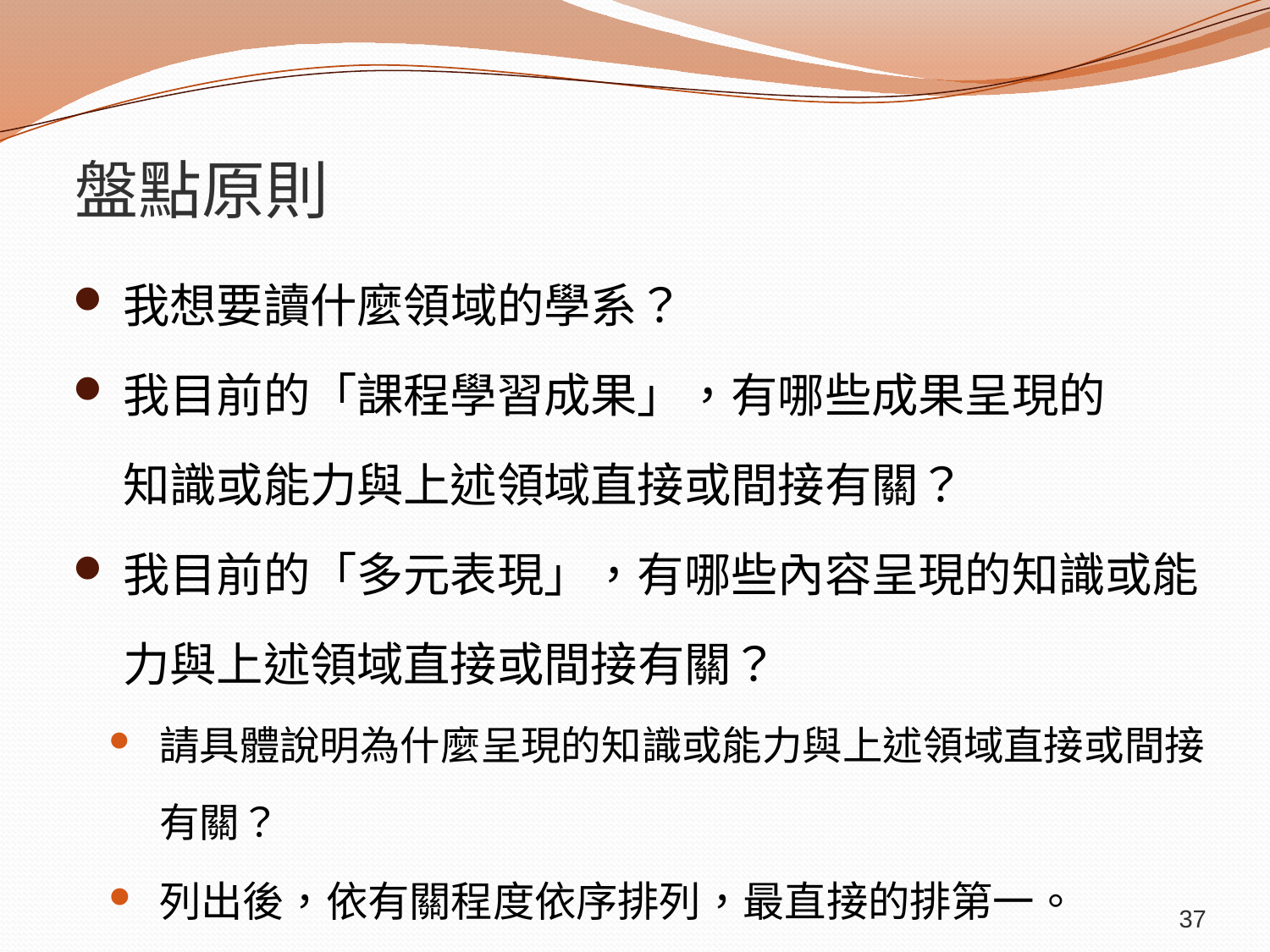

# 盤點原則
我想要讀什麼領域的學系？
我目前的「課程學習成果」，有哪些成果呈現的
知識或能力與上述領域直接或間接有關？
我目前的「多元表現」，有哪些內容呈現的知識或能力與上述領域直接或間接有關？
請具體說明為什麼呈現的知識或能力與上述領域直接或間接有關？
列出後，依有關程度依序排列，最直接的排第一。

37